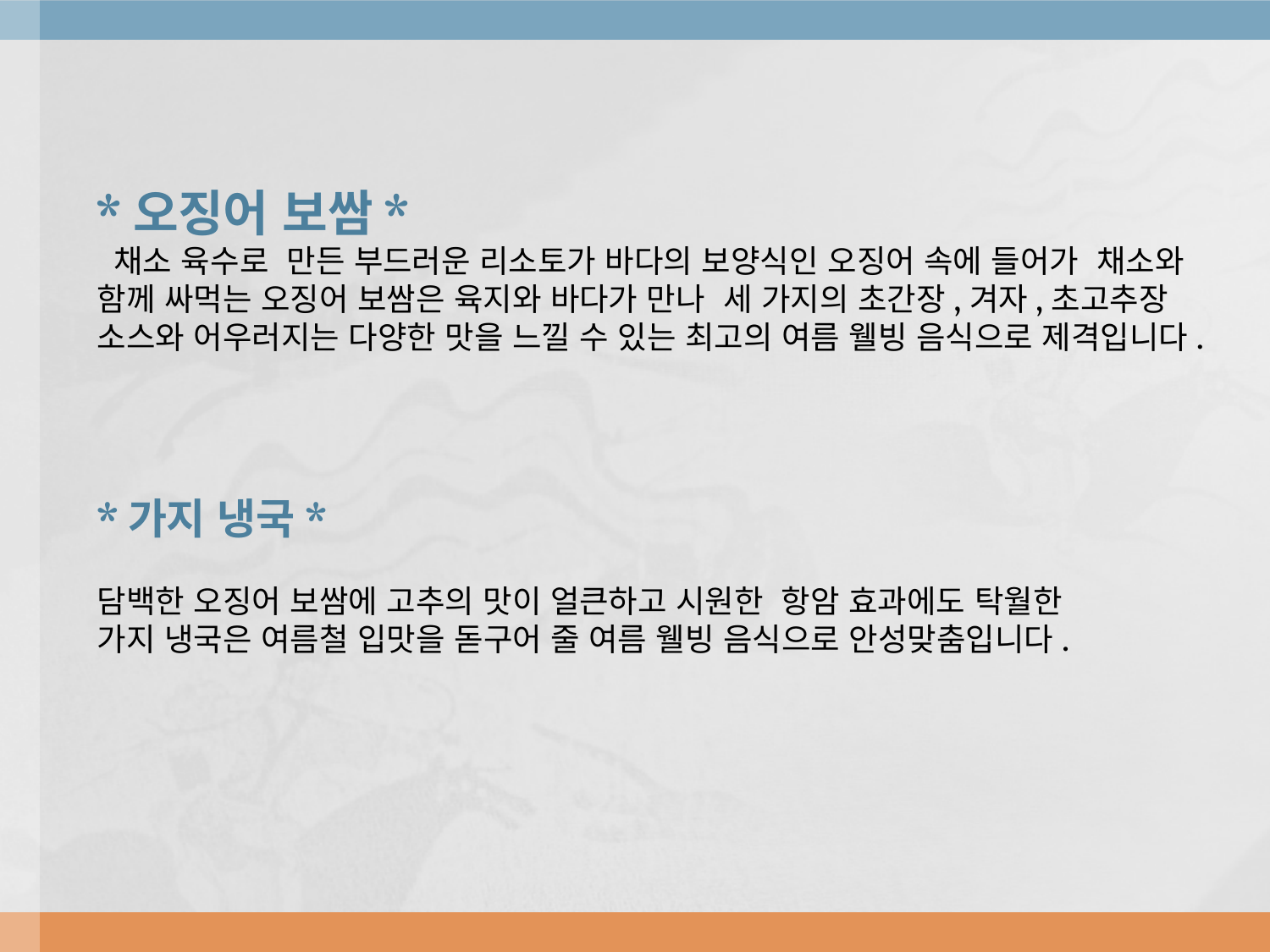

*오징어 보쌈*
 채소 육수로  만든 부드러운 리소토가 바다의 보양식인 오징어 속에 들어가  채소와 함께 싸먹는 오징어 보쌈은 육지와 바다가 만나  세 가지의 초간장,겨자,초고추장 소스와 어우러지는 다양한 맛을 느낄 수 있는 최고의 여름 웰빙 음식으로 제격입니다.
*가지 냉국*

담백한 오징어 보쌈에 고추의 맛이 얼큰하고 시원한  항암 효과에도 탁월한 가지 냉국은 여름철 입맛을 돋구어 줄 여름 웰빙 음식으로 안성맞춤입니다.